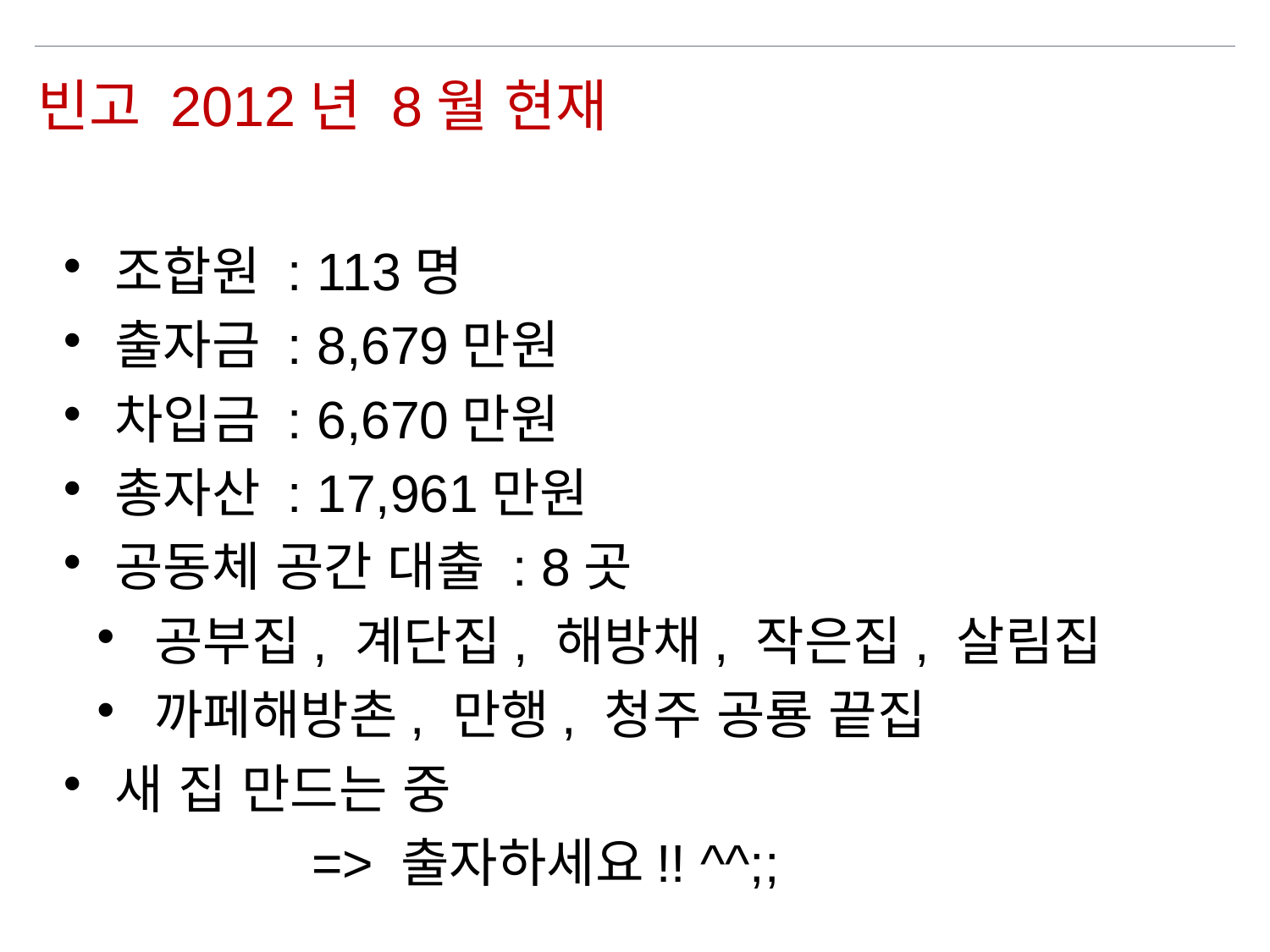

빈고 2012년 8월 현재
 조합원 : 113명
 출자금 : 8,679만원
 차입금 : 6,670만원
 총자산 : 17,961만원
 공동체 공간 대출 : 8곳
 공부집, 계단집, 해방채, 작은집, 살림집
 까페해방촌, 만행, 청주 공룡 끝집
 새 집 만드는 중
                 => 출자하세요!! ^^;;